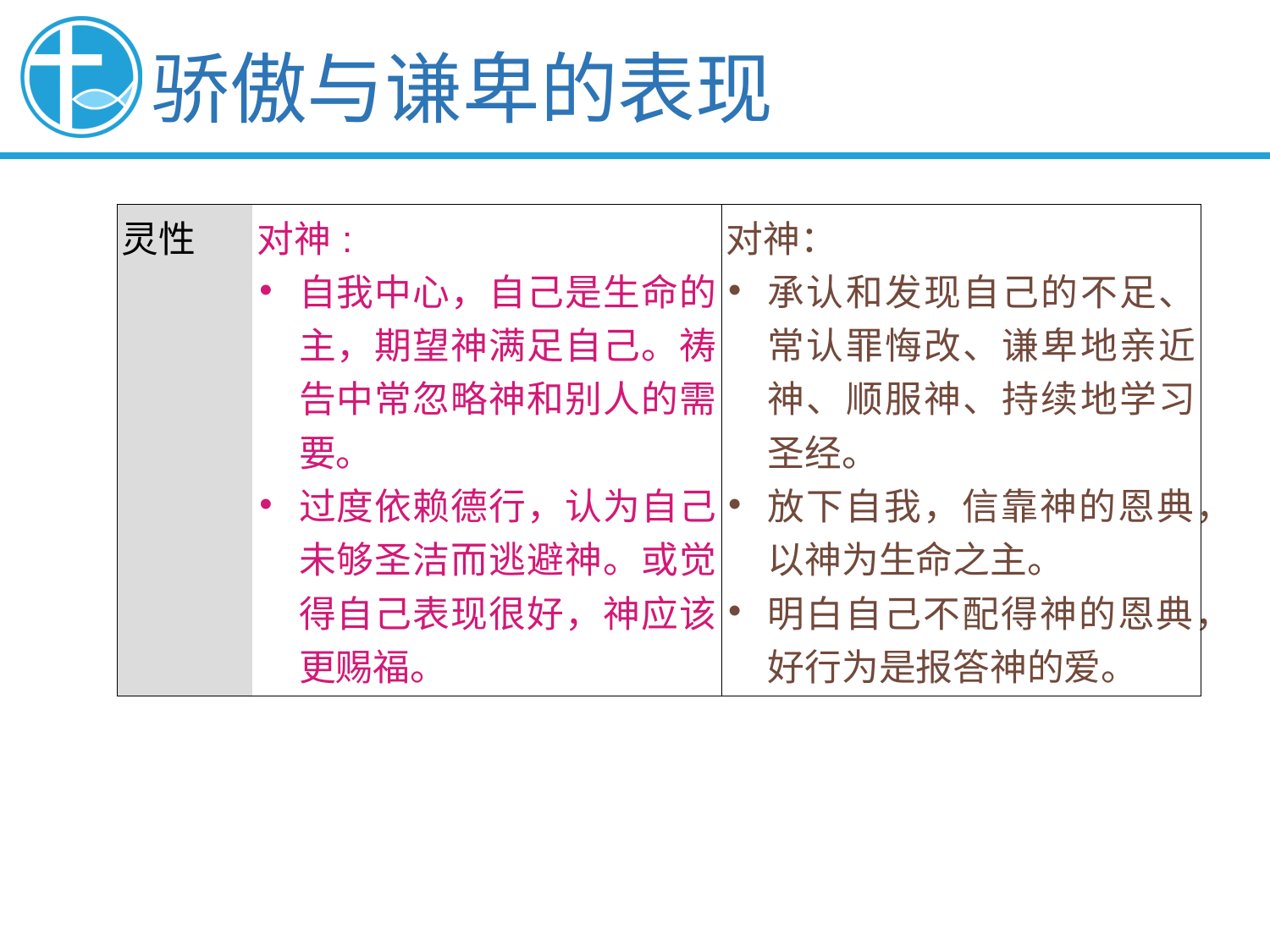

# 骄傲与谦卑的表现
| 灵性 | 对神: 自我中心，自己是生命的主，期望神满足自己。祷告中常忽略神和别人的需要。 过度依赖德行，认为自己未够圣洁而逃避神。或觉得自己表现很好，神应该更赐福。 | 对神： 承认和发现自己的不足、常认罪悔改、谦卑地亲近神、顺服神、持续地学习圣经。 放下自我，信靠神的恩典，以神为生命之主。 明白自己不配得神的恩典，好行为是报答神的爱。 |
| --- | --- | --- |